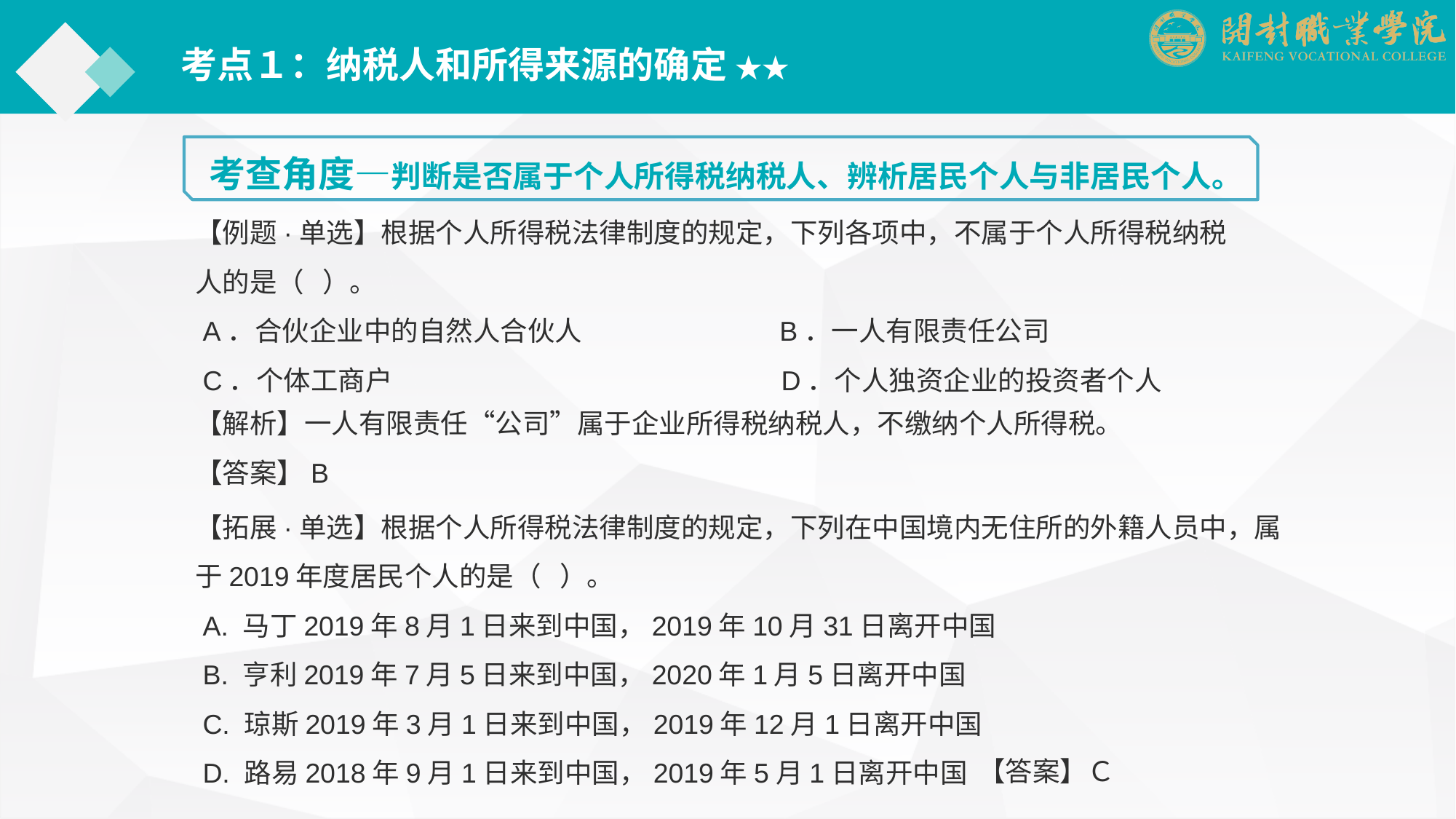

考点１：纳税人和所得来源的确定 ★★

考查角度—判断是否属于个人所得税纳税人、辨析居民个人与非居民个人。
【例题·单选】根据个人所得税法律制度的规定，下列各项中，不属于个人所得税纳税人的是（   ）。
 A．合伙企业中的自然人合伙人　　　　　　　B．一人有限责任公司
 C．个体工商户　　　　　　　　　　　　　　D．个人独资企业的投资者个人
【解析】一人有限责任“公司”属于企业所得税纳税人，不缴纳个人所得税。
【答案】B
【拓展·单选】根据个人所得税法律制度的规定，下列在中国境内无住所的外籍人员中，属于2019年度居民个人的是（   ）。
 A. 马丁2019年8月1日来到中国，2019年10月31日离开中国
 B. 亨利2019年7月5日来到中国，2020年1月5日离开中国
 C. 琼斯2019年3月1日来到中国，2019年12月1日离开中国
 D. 路易2018年9月1日来到中国，2019年5月1日离开中国
【答案】Ｃ